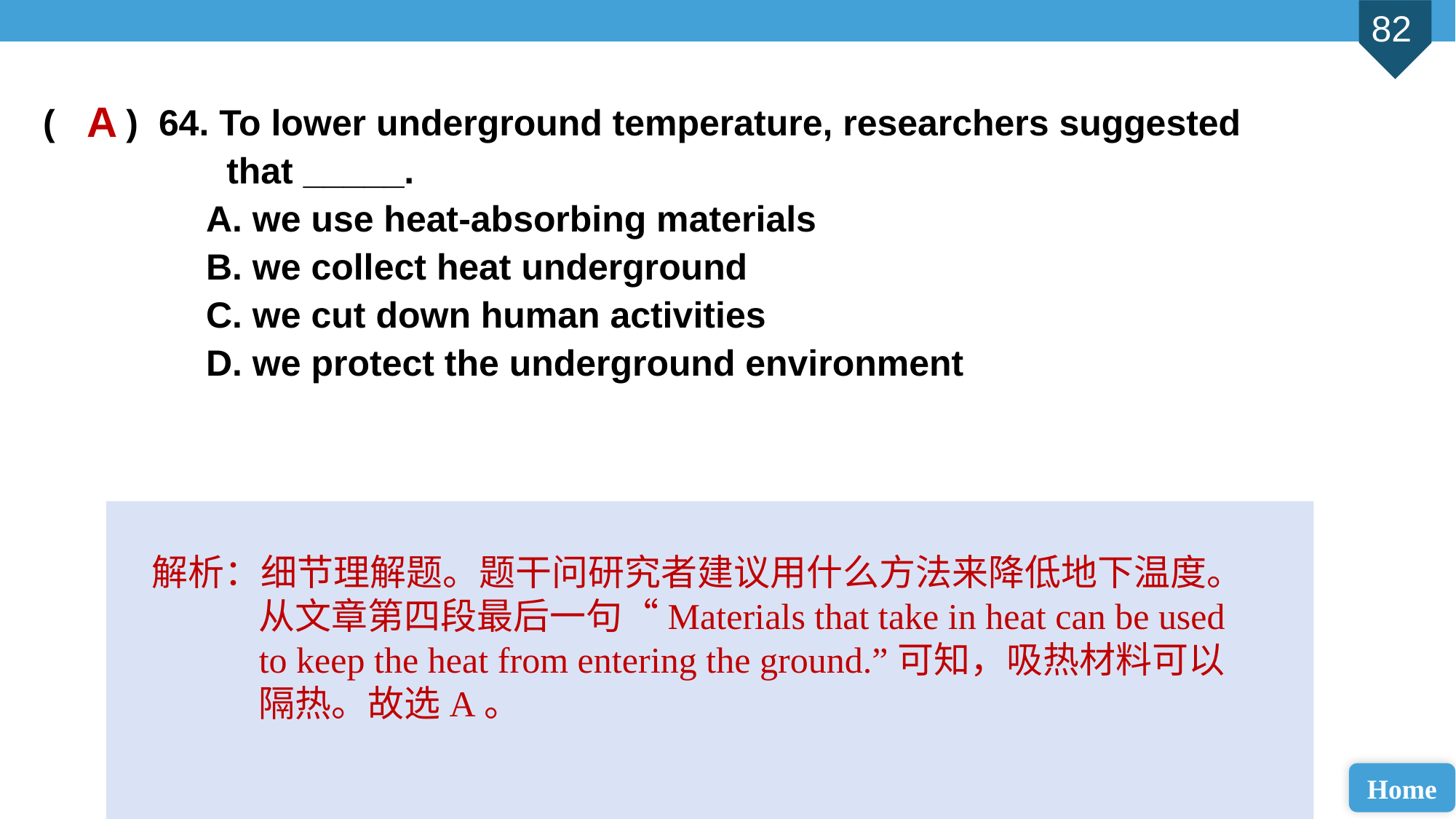

A
(       )  64. To lower underground temperature, researchers suggested
                  that _____.
                A. we use heat-absorbing materials
                B. we collect heat underground
                C. we cut down human activities
                D. we protect the underground environment

解析：细节理解题。题干问研究者建议用什么方法来降低地下温度。从文章第四段最后一句“Materials that take in heat can be used to keep the heat from entering the ground.”可知，吸热材料可以隔热。故选A。